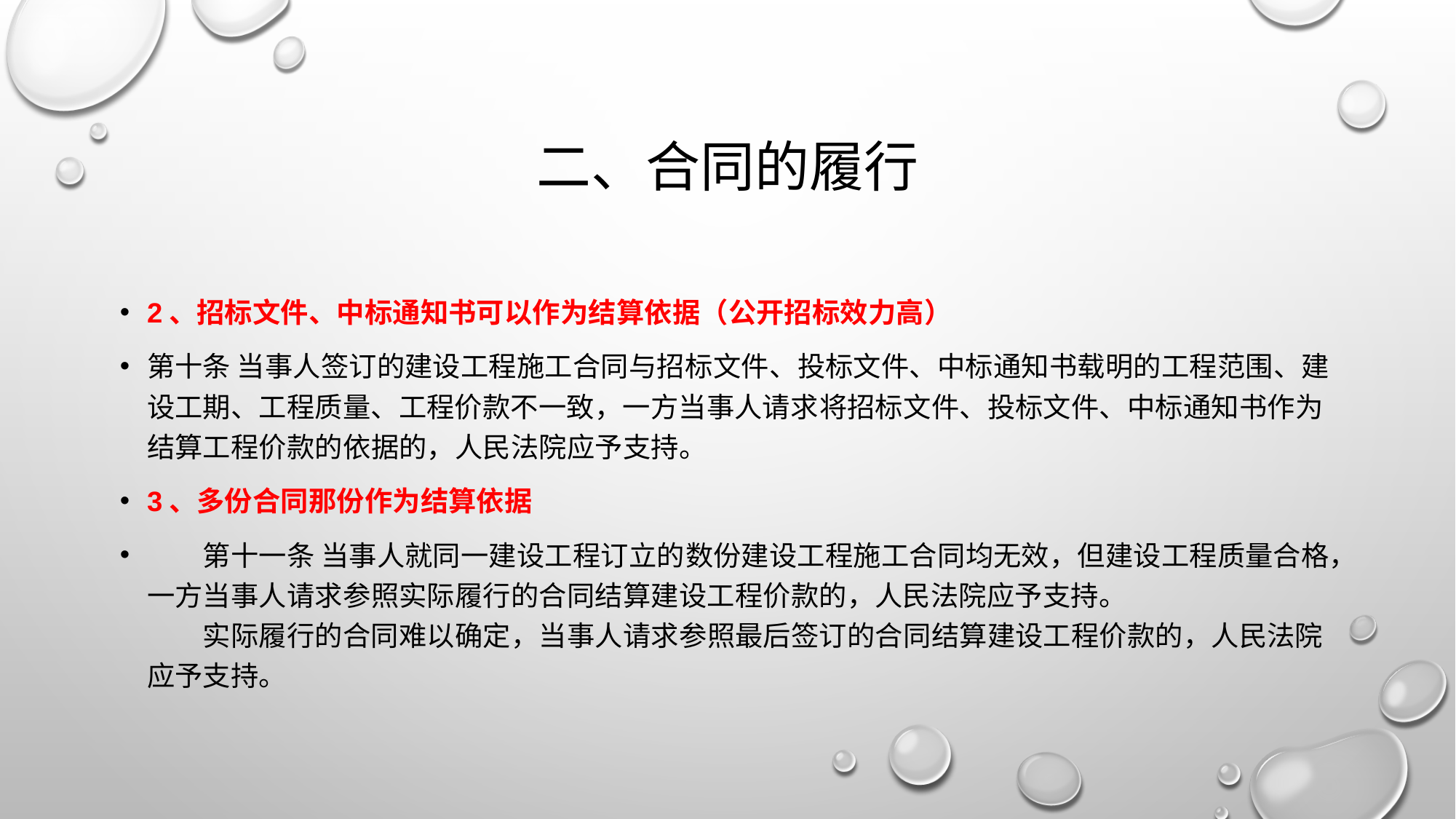

# 二、合同的履行
2、招标文件、中标通知书可以作为结算依据（公开招标效力高）
第十条 当事人签订的建设工程施工合同与招标文件、投标文件、中标通知书载明的工程范围、建设工期、工程质量、工程价款不一致，一方当事人请求将招标文件、投标文件、中标通知书作为结算工程价款的依据的，人民法院应予支持。
3、多份合同那份作为结算依据
　　第十一条 当事人就同一建设工程订立的数份建设工程施工合同均无效，但建设工程质量合格，一方当事人请求参照实际履行的合同结算建设工程价款的，人民法院应予支持。
　　实际履行的合同难以确定，当事人请求参照最后签订的合同结算建设工程价款的，人民法院应予支持。